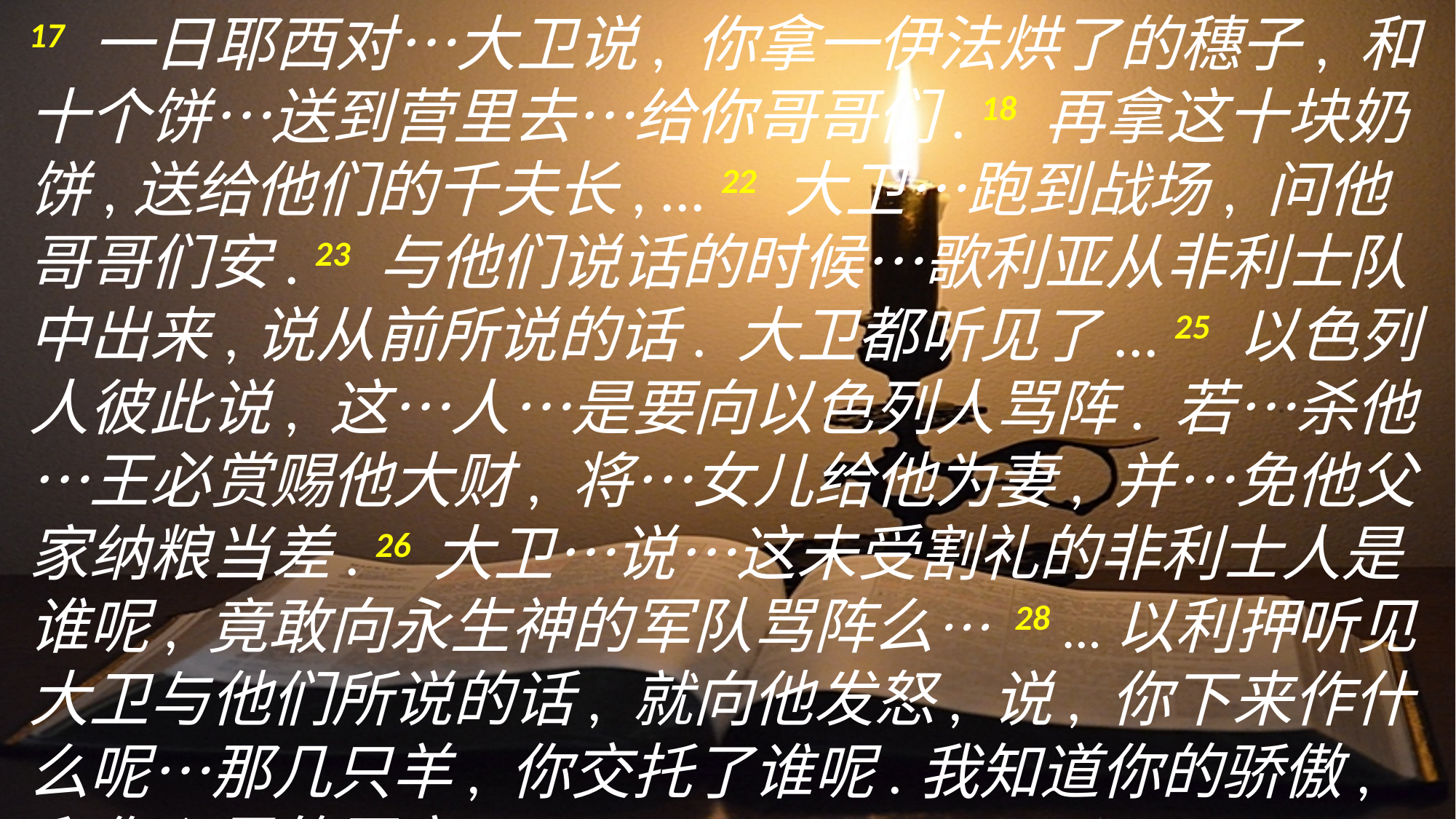

17 一日耶西对…大卫说, 你拿一伊法烘了的穗子, 和十个饼…送到营里去…给你哥哥们. 18 再拿这十块奶饼,送给他们的千夫长, ... 22 大卫…跑到战场, 问他哥哥们安. 23 与他们说话的时候…歌利亚从非利士队中出来,说从前所说的话. 大卫都听见了... 25 以色列人彼此说, 这…人…是要向以色列人骂阵. 若…杀他…王必赏赐他大财, 将…女儿给他为妻, 并…免他父家纳粮当差. 26 大卫…说…这未受割礼的非利士人是谁呢, 竟敢向永生神的军队骂阵么… 28 …以利押听见大卫与他们所说的话, 就向他发怒, 说, 你下来作什么呢…那几只羊, 你交托了谁呢.我知道你的骄傲, 和你心里的恶意…